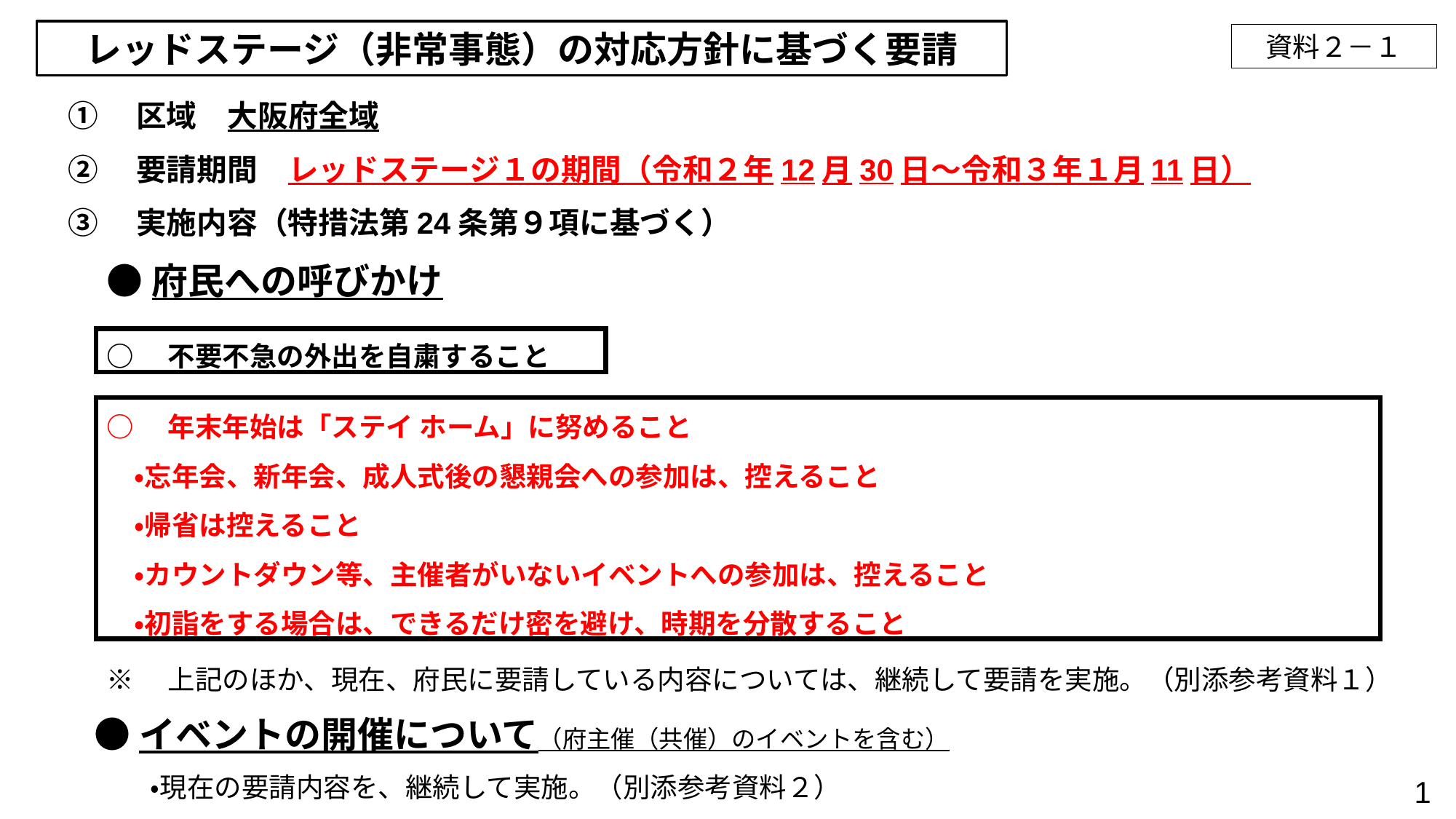

レッドステージ（非常事態）の対応方針に基づく要請
資料２－１
   ①　区域　大阪府全域
   ②　要請期間　レッドステージ１の期間（令和２年12月30日～令和３年１月11日）
   ③　実施内容（特措法第24条第９項に基づく）
●府民への呼びかけ
○　不要不急の外出を自粛すること

○　年末年始は「ステイ ホーム」に努めること
　・忘年会、新年会、成人式後の懇親会への参加は、控えること
　・帰省は控えること
　・カウントダウン等、主催者がいないイベントへの参加は、控えること
　・初詣をする場合は、できるだけ密を避け、時期を分散すること

※　上記のほか、現在、府民に要請している内容については、継続して要請を実施。（別添参考資料１）

●イベントの開催について（府主催（共催）のイベントを含む）
・現在の要請内容を、継続して実施。（別添参考資料２）
1